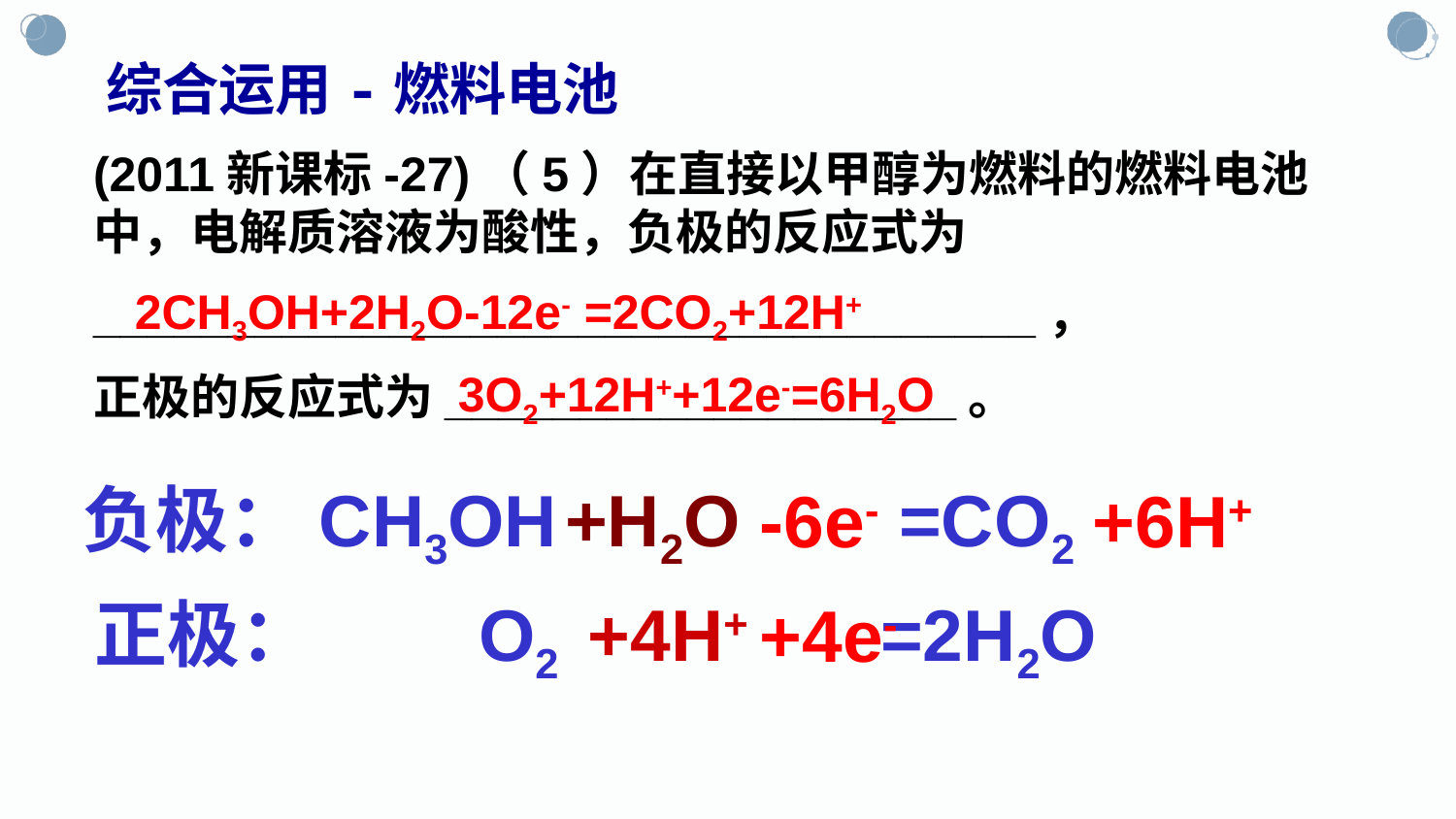

综合运用-燃料电池
(2011新课标-27)（5）在直接以甲醇为燃料的燃料电池中，电解质溶液为酸性，负极的反应式为
___________________________________，
正极的反应式为___________________。
2CH3OH+2H2O-12e- =2CO2+12H+
3O2+12H++12e-=6H2O
负极：CH3OH                 =CO2
+H2O
-6e-
+6H+
正极：         O2                =2H2O
+4H+
+4e-